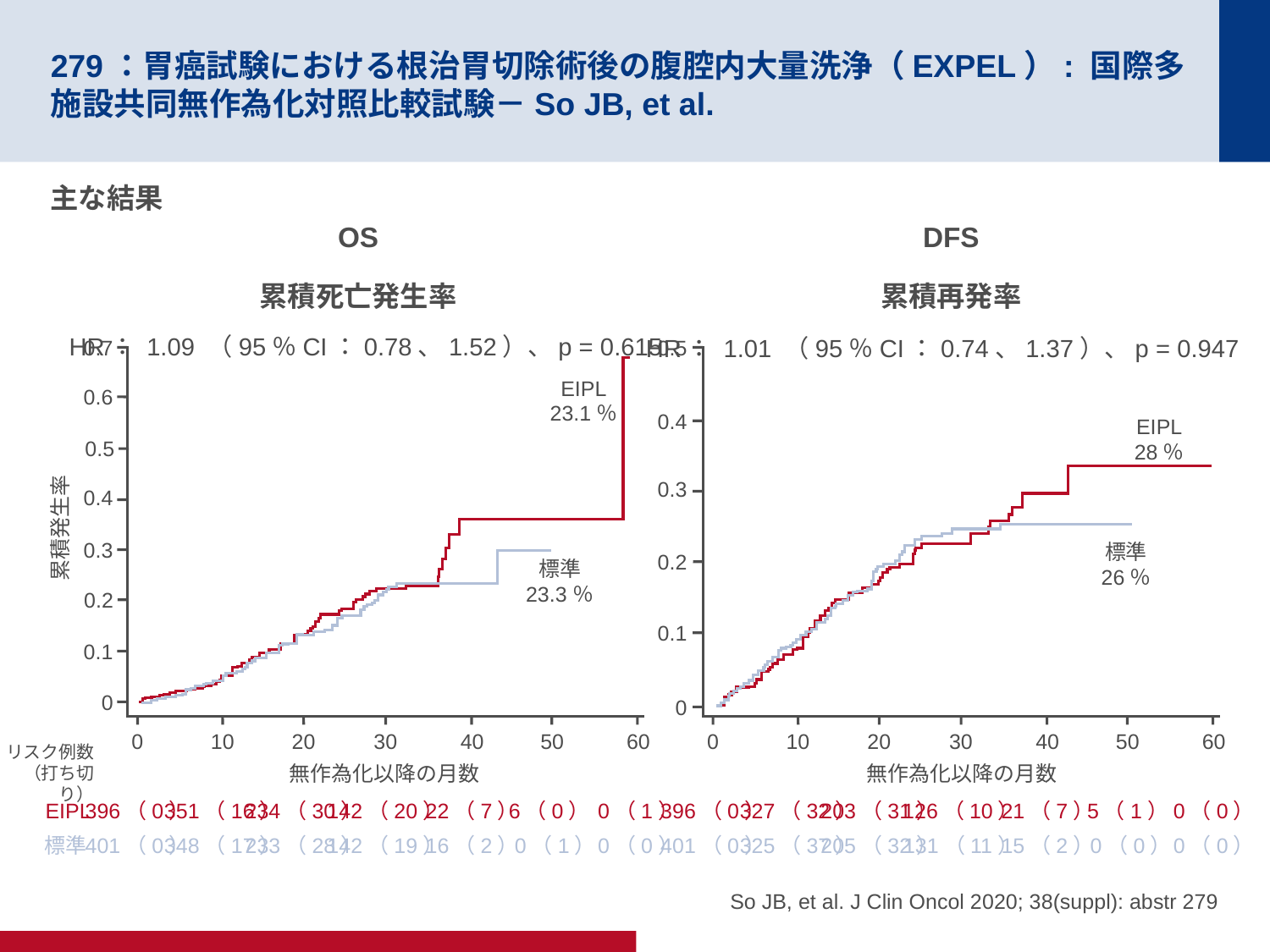

# 279：胃癌試験における根治胃切除術後の腹腔内大量洗浄（EXPEL）: 国際多施設共同無作為化対照比較試験－So JB, et al.
主な結果

OS
DFS
累積死亡発生率
累積再発率
HR： 1.09 （95％CI：0.78、1.52）、p = 0.615
HR： 1.01 （95％CI：0.74、1.37）、p = 0.947
0.7
0.5

EIPL
23.1％
0.6

0.4
EIPL
28％

0.5

0.3
0.4

累積発生率

0.3
標準
26％
0.2
標準
23.3％

0.2

0.1

0.1

0
0

0
10
20
30
40
50
60
0
10
20
30
40
50
60
リスク例数
（打ち切り）
無作為化以降の月数
無作為化以降の月数
EIPL
396（0）
351（16）
234（30）
142（20）
22（7）
6（0）
0（1）
396（0）
327（32）
203（31）
126（10）
21（7）
5（1）
0（0）
標準
401（0）
348（17）
233（28）
142（19）
16（2）
 0（1）
0（0）
401（0）
325（37）
205（32）
131（11）
15（2）
 0（0）
0（0）
So JB, et al. J Clin Oncol 2020; 38(suppl): abstr 279